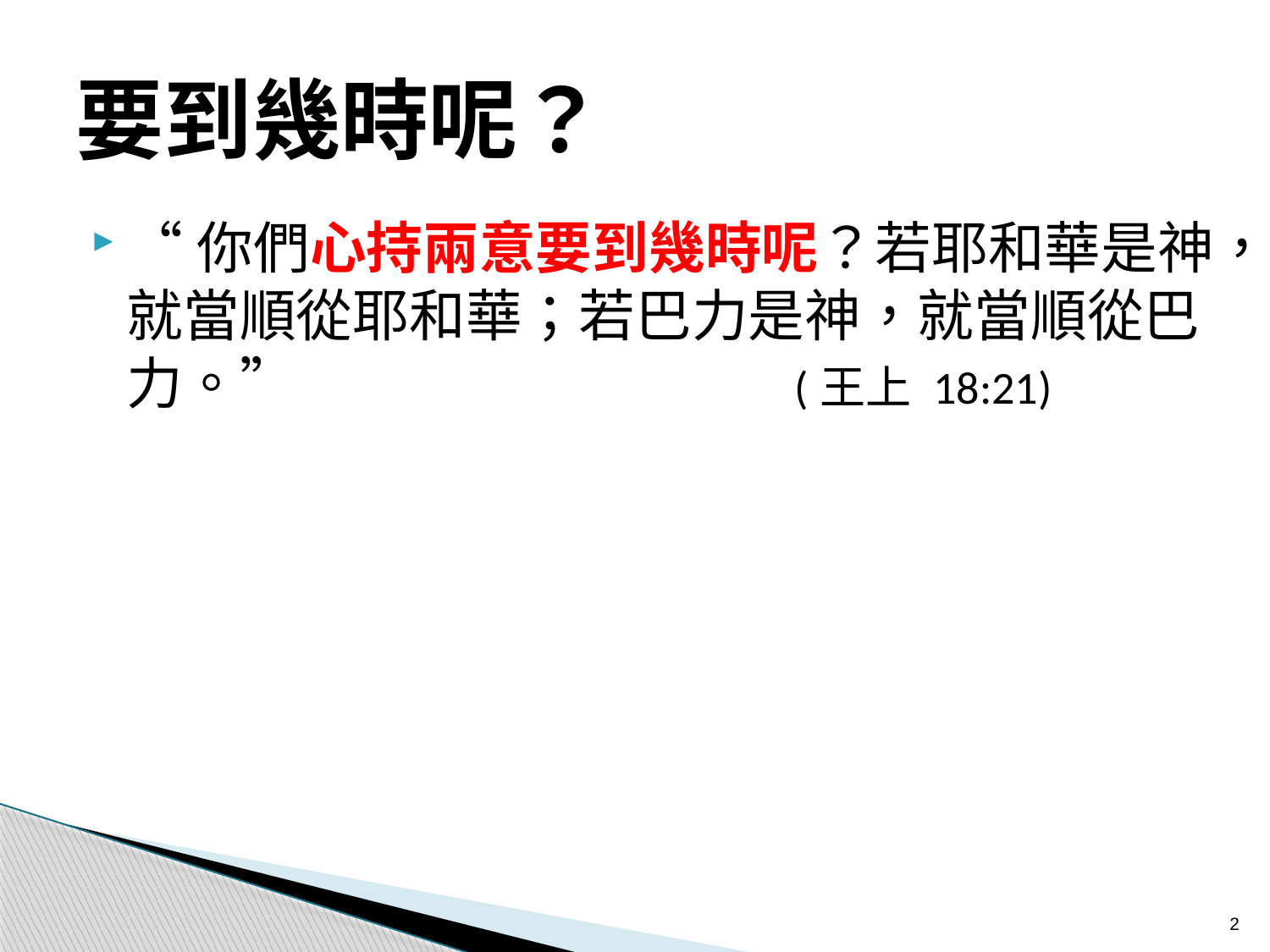

# 要到幾時呢？
“你們心持兩意要到幾時呢？若耶和華是神，就當順從耶和華；若巴力是神，就當順從巴力。”	 (王上 18:21)
2